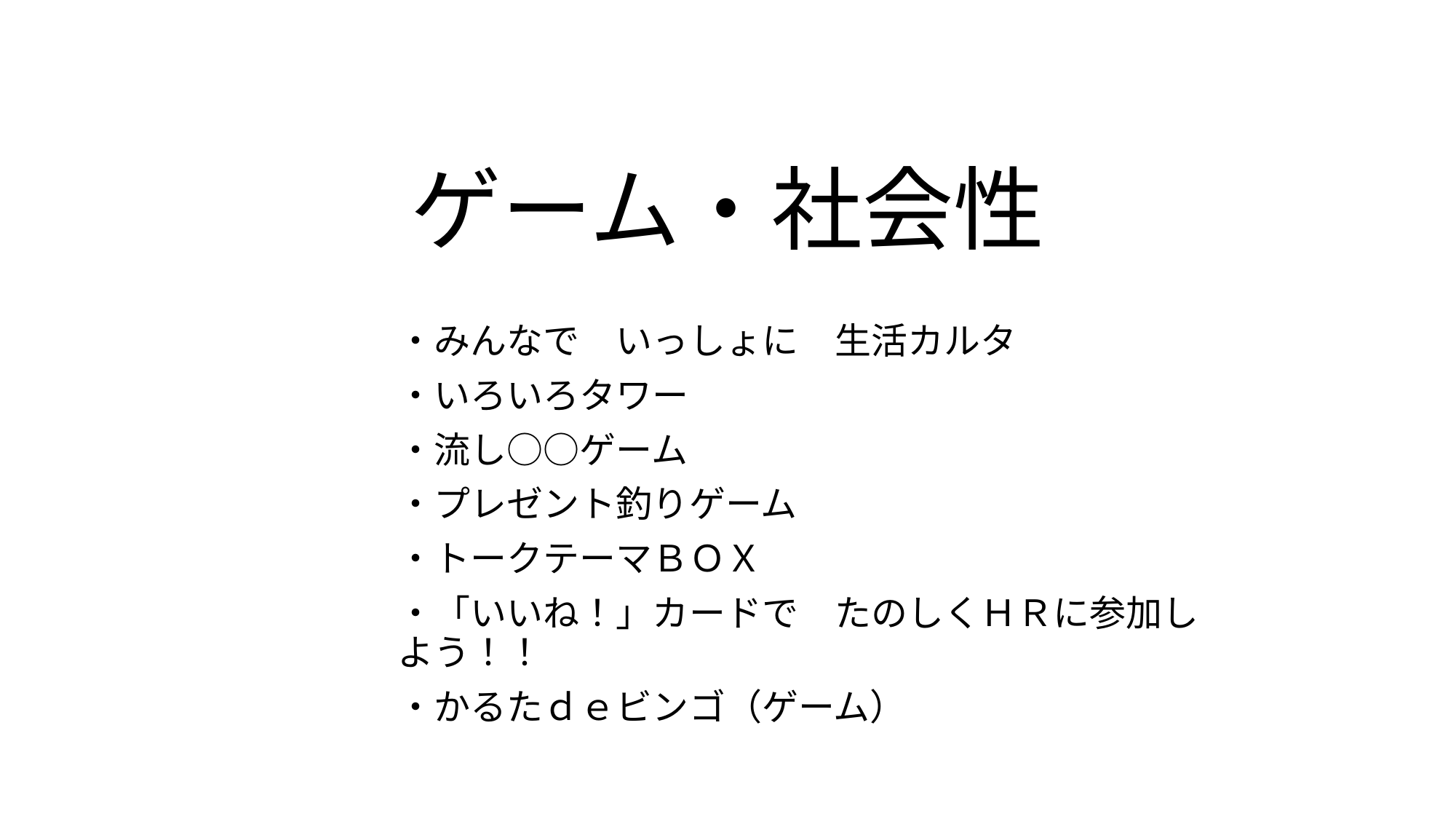

# ゲーム・社会性
・みんなで　いっしょに　生活カルタ
・いろいろタワー
・流し○○ゲーム
・プレゼント釣りゲーム
・トークテーマＢＯＸ
・「いいね！」カードで　たのしくＨＲに参加しよう！！
・かるたｄｅビンゴ（ゲーム）